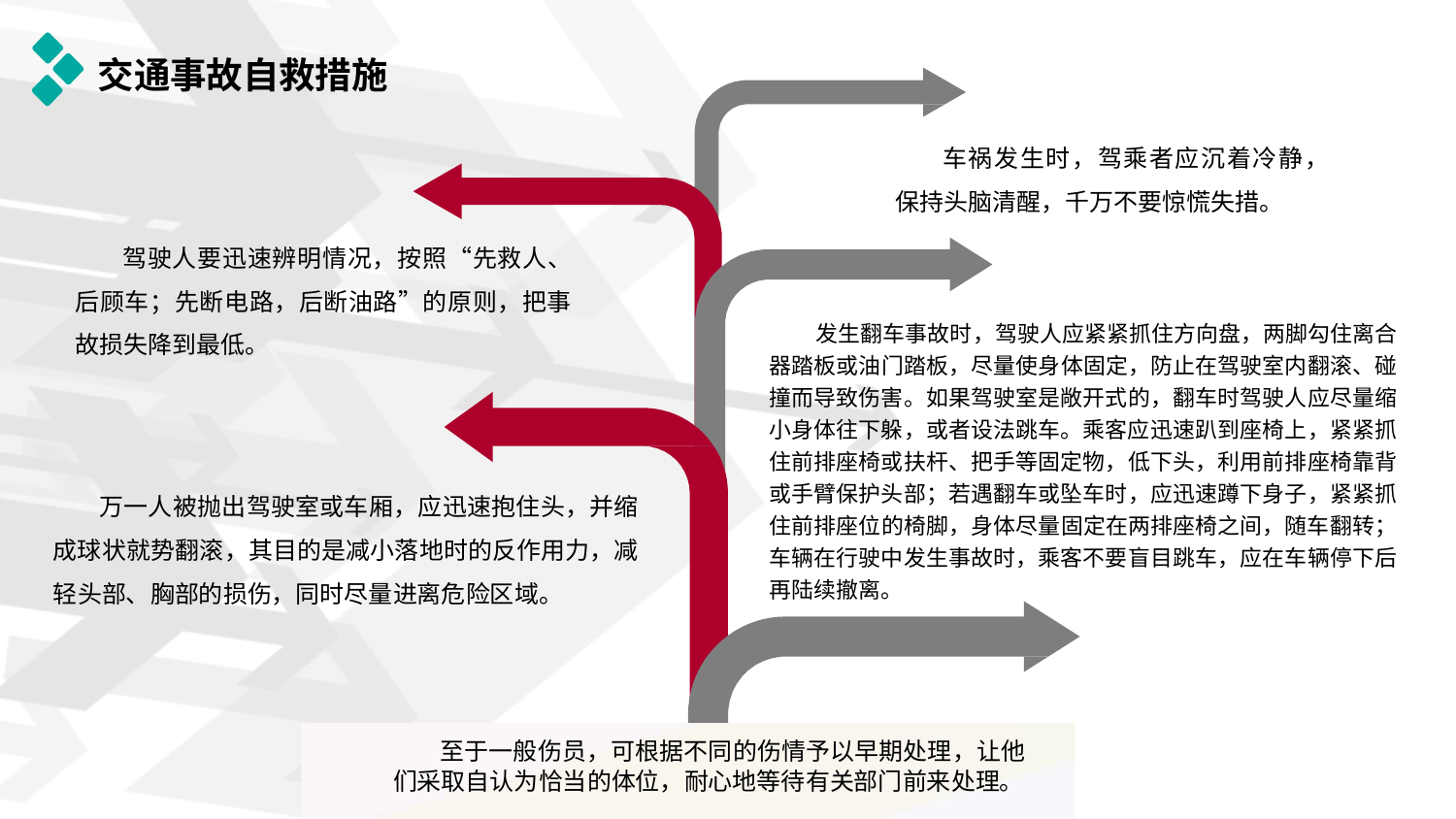

# 交通事故自救措施

车祸发生时，驾乘者应沉着冷静， 保持头脑清醒，千万不要惊慌失措。

驾驶人要迅速辨明情况，按照“先救人、 后顾车；先断电路，后断油路”的原则，把事 故损失降到最低。

发生翻车事故时，驾驶人应紧紧抓住方向盘，两脚勾住离合 器踏板或油门踏板，尽量使身体固定，防止在驾驶室内翻滚、碰 撞而导致伤害。如果驾驶室是敞开式的，翻车时驾驶人应尽量缩 小身体往下躲，或者设法跳车。乘客应迅速趴到座椅上，紧紧抓 住前排座椅或扶杆、把手等固定物，低下头，利用前排座椅靠背 或手臂保护头部；若遇翻车或坠车时，应迅速蹲下身子，紧紧抓 住前排座位的椅脚，身体尽量固定在两排座椅之间，随车翻转； 车辆在行驶中发生事故时，乘客不要盲目跳车，应在车辆停下后 再陆续撤离。

万一人被抛出驾驶室或车厢，应迅速抱住头，并缩 成球状就势翻滚，其目的是减小落地时的反作用力，减 轻头部、胸部的损伤，同时尽量进离危险区域。

至于一般伤员，可根据不同的伤情予以早期处理，让他 们采取自认为恰当的体位，耐心地等待有关部门前来处理。